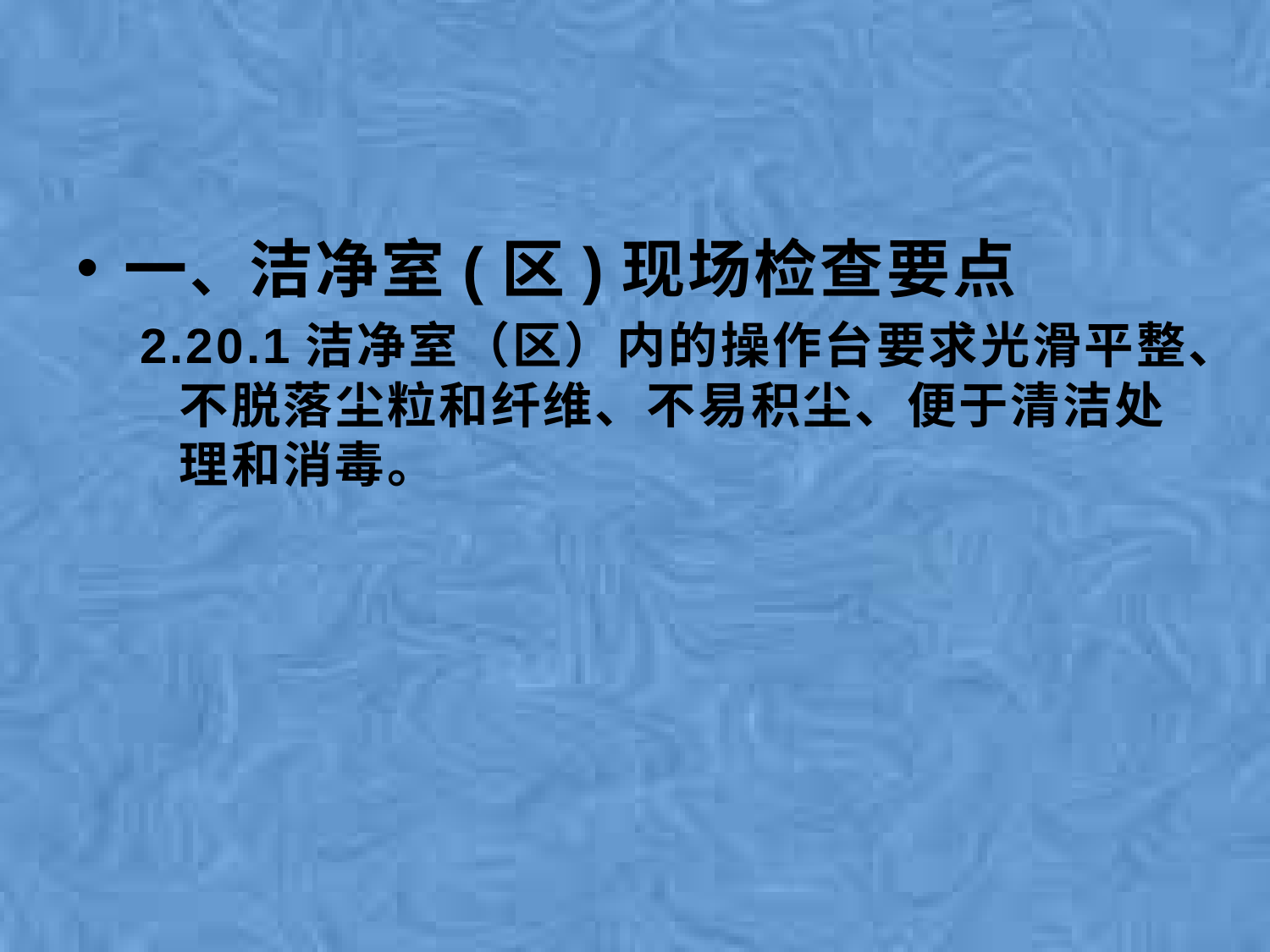

一、洁净室(区)现场检查要点
2.20.1洁净室（区）内的操作台要求光滑平整、不脱落尘粒和纤维、不易积尘、便于清洁处理和消毒。